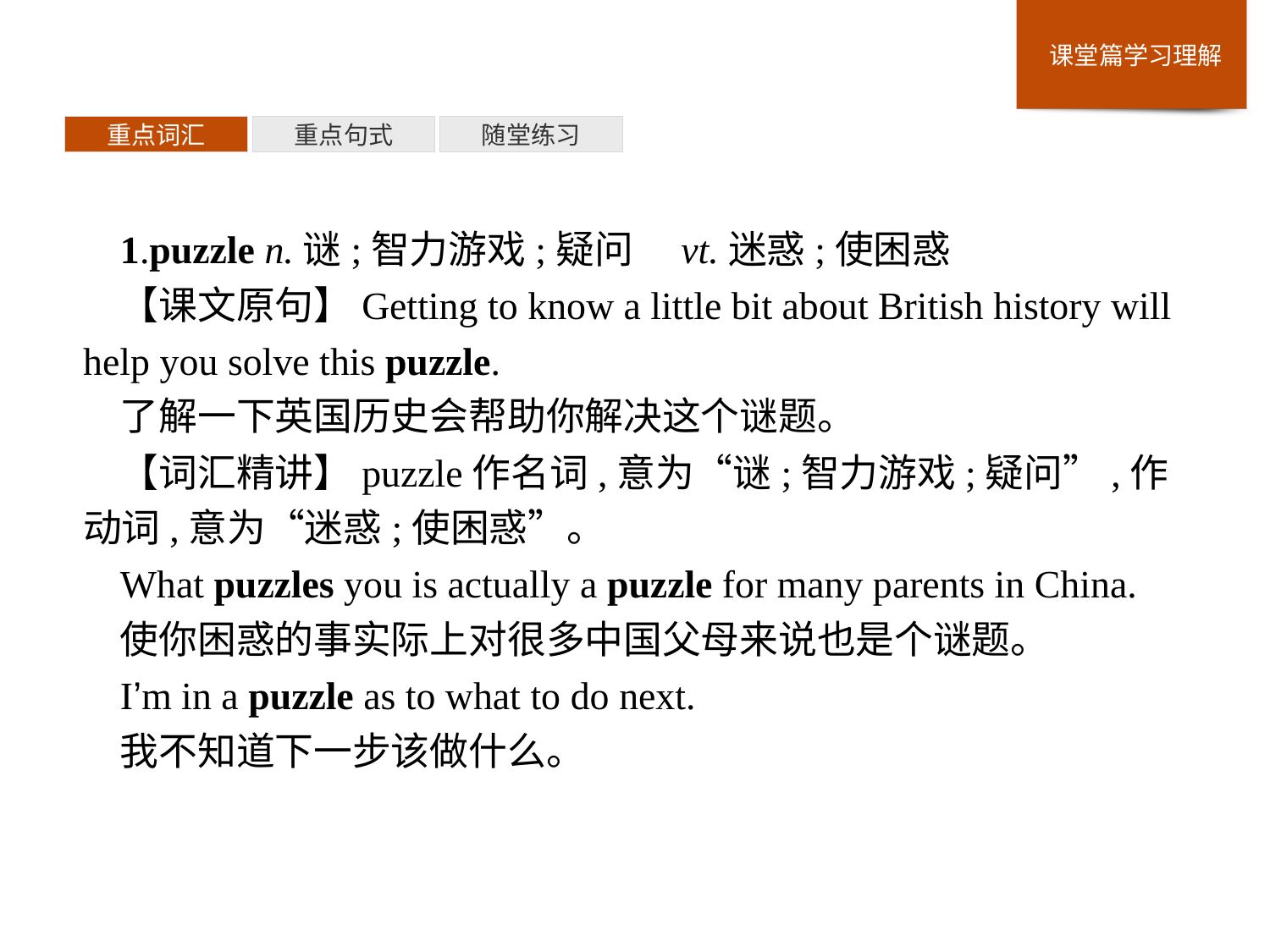

重点词汇
重点句式
随堂练习
1.puzzle n.谜;智力游戏;疑问　vt.迷惑;使困惑
【课文原句】Getting to know a little bit about British history will help you solve this puzzle.
了解一下英国历史会帮助你解决这个谜题。
【词汇精讲】puzzle作名词,意为“谜;智力游戏;疑问”,作动词,意为“迷惑;使困惑”。
What puzzles you is actually a puzzle for many parents in China.
使你困惑的事实际上对很多中国父母来说也是个谜题。
I’m in a puzzle as to what to do next.
我不知道下一步该做什么。